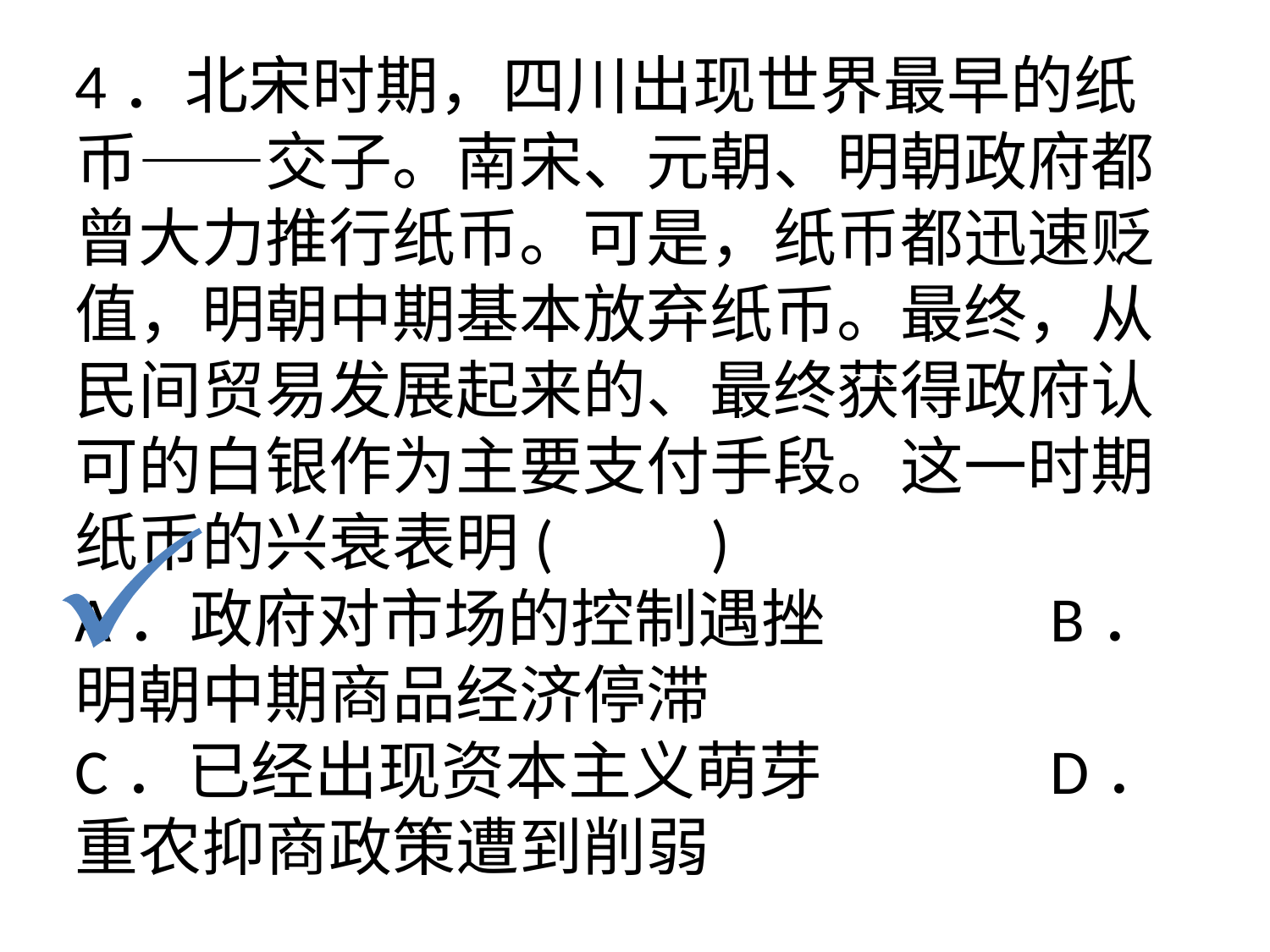

4．北宋时期，四川出现世界最早的纸币——交子。南宋、元朝、明朝政府都曾大力推行纸币。可是，纸币都迅速贬值，明朝中期基本放弃纸币。最终，从民间贸易发展起来的、最终获得政府认可的白银作为主要支付手段。这一时期纸币的兴衰表明(　　)
A．政府对市场的控制遇挫	              B．明朝中期商品经济停滞
C．已经出现资本主义萌芽	              D．重农抑商政策遭到削弱